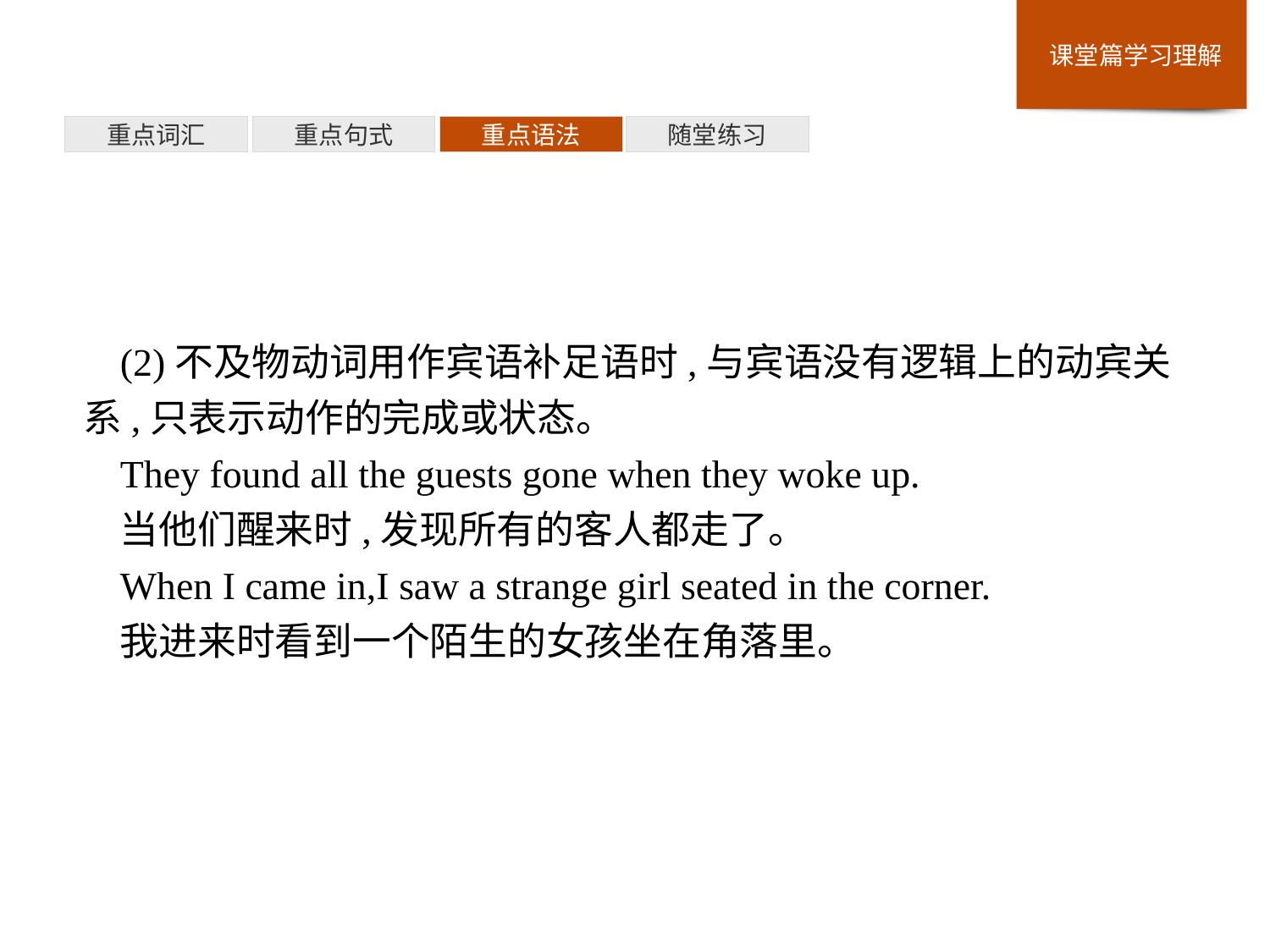

重点词汇
重点句式
重点语法
随堂练习
(2)不及物动词用作宾语补足语时,与宾语没有逻辑上的动宾关系,只表示动作的完成或状态。
They found all the guests gone when they woke up.
当他们醒来时,发现所有的客人都走了。
When I came in,I saw a strange girl seated in the corner.
我进来时看到一个陌生的女孩坐在角落里。